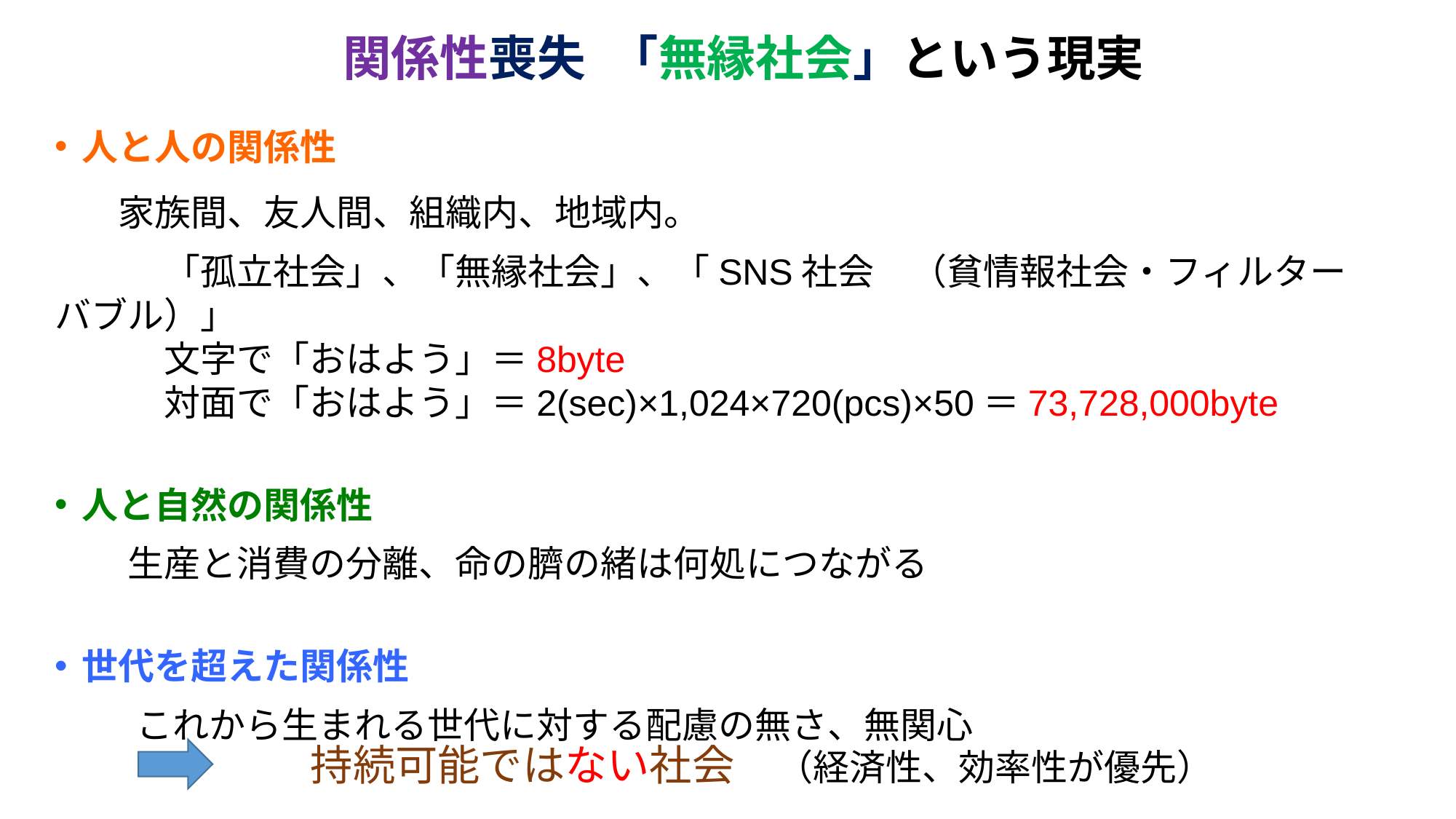

# 関係性喪失　｢無縁社会」という現実

人と人の関係性
　家族間、友人間、組織内、地域内。
　　　「孤立社会」、「無縁社会」、「SNS社会　（貧情報社会・フィルターバブル）」
　　　文字で「おはよう」＝8byte
　　　対面で「おはよう」＝2(sec)×1,024×720(pcs)×50＝73,728,000byte
人と自然の関係性
　　生産と消費の分離、命の臍の緒は何処につながる
世代を超えた関係性
　　　これから生まれる世代に対する配慮の無さ、無関心

持続可能ではない社会　（経済性、効率性が優先）